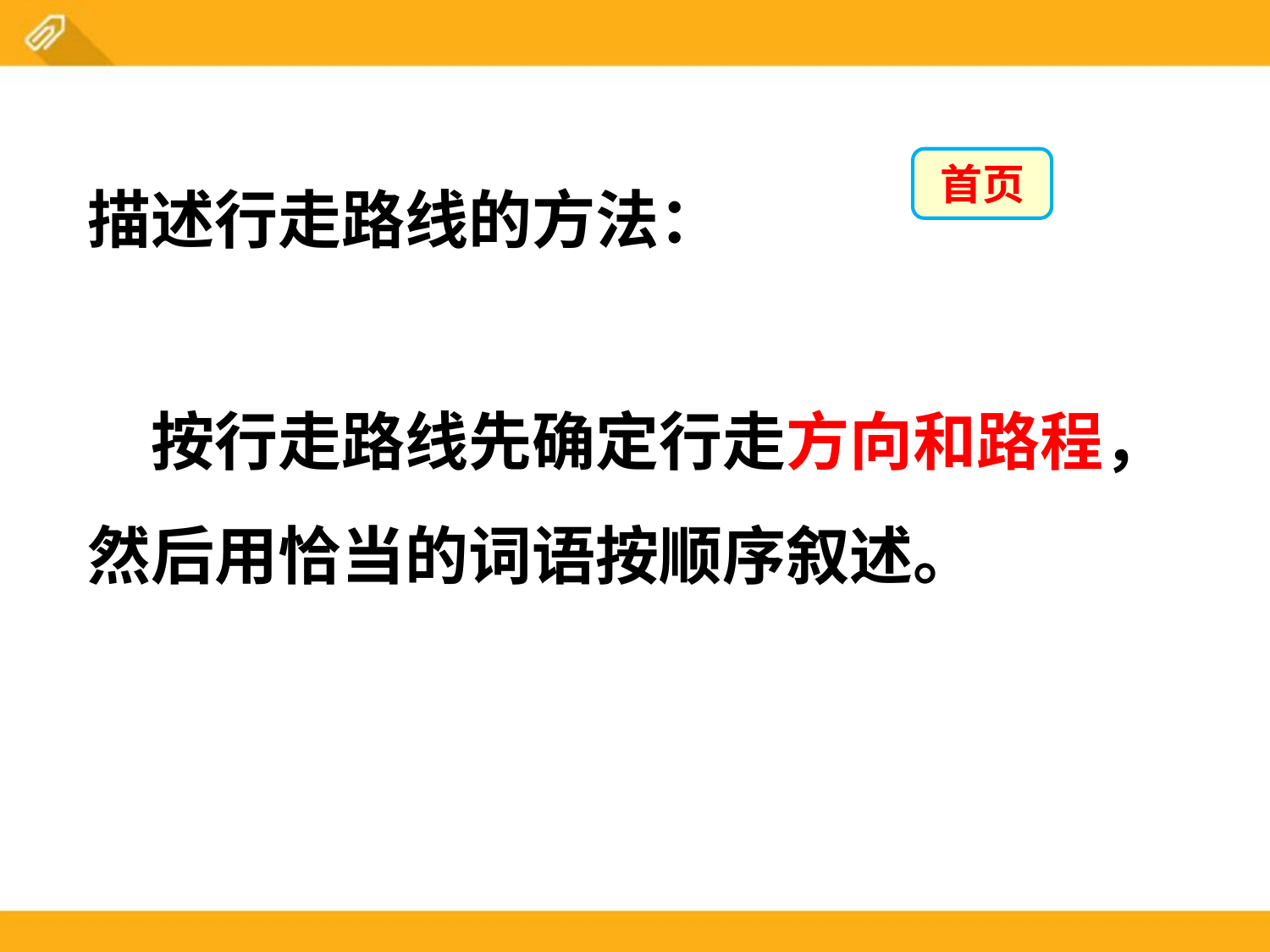

首页
描述行走路线的方法：
按行走路线先确定行走方向和路程，然后用恰当的词语按顺序叙述。